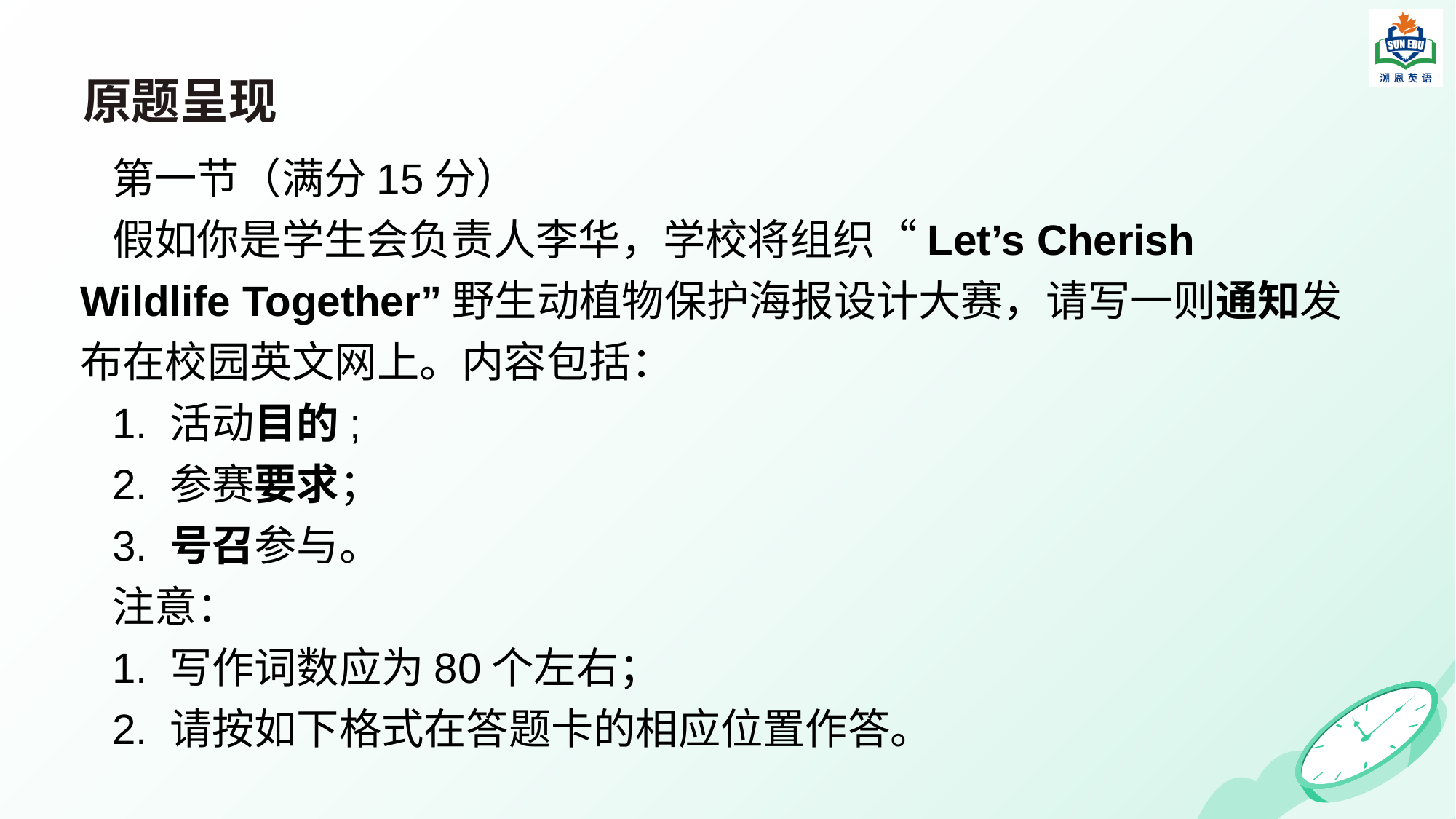

# 原题呈现
第一节（满分15分）
假如你是学生会负责人李华，学校将组织“Let’s Cherish Wildlife Together”野生动植物保护海报设计大赛，请写一则通知发布在校园英文网上。内容包括：
1. 活动目的;
2. 参赛要求；
3. 号召参与。
注意：
1. 写作词数应为80个左右；
2. 请按如下格式在答题卡的相应位置作答。